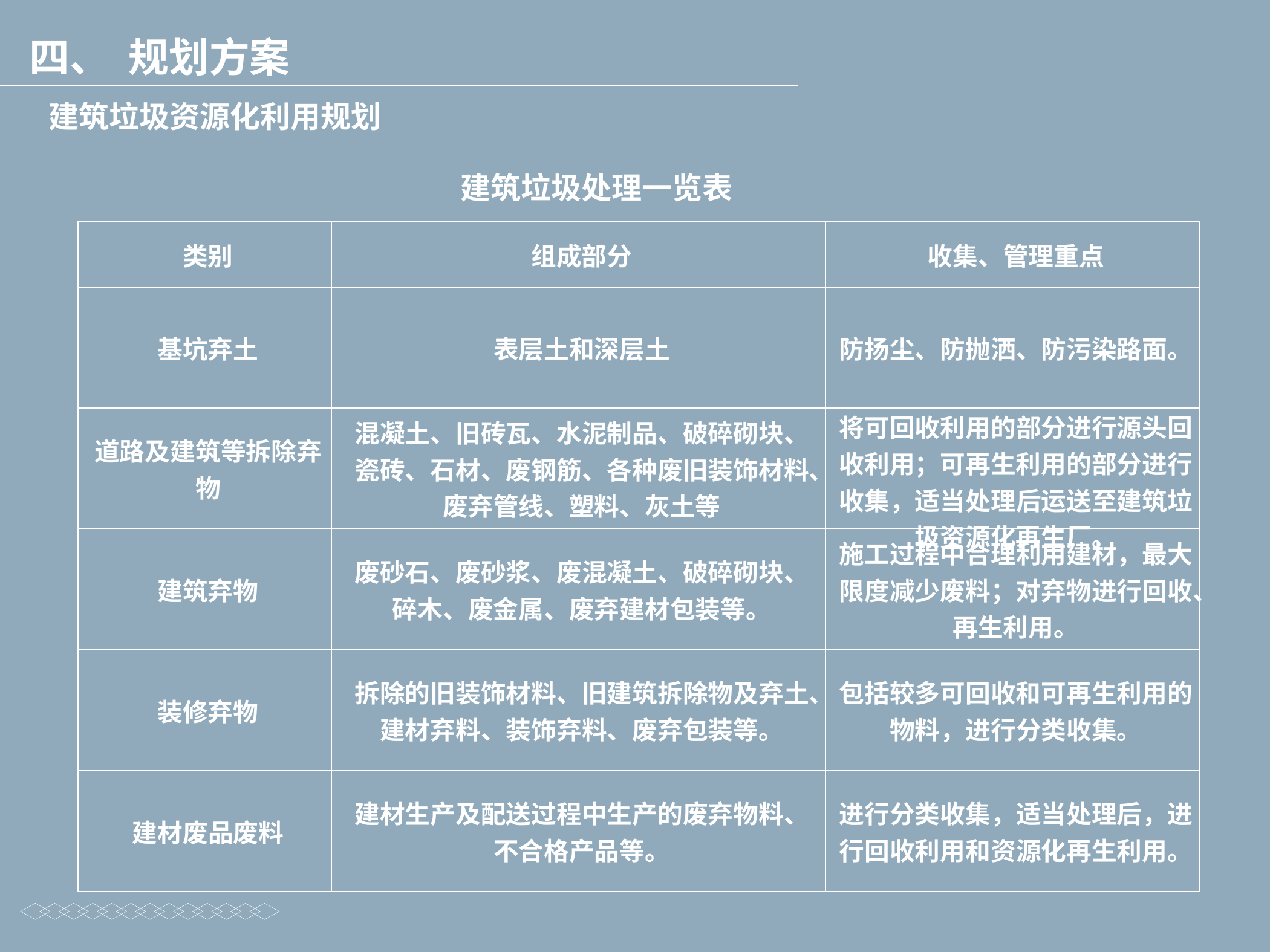

四、  规划方案
建筑垃圾资源化利用规划
建筑垃圾处理一览表
| 类别 | 组成部分 | 收集、管理重点 |
| --- | --- | --- |
| 基坑弃土 | 表层土和深层土 | 防扬尘、防抛洒、防污染路面。 |
| 道路及建筑等拆除弃物 | 混凝土、旧砖瓦、水泥制品、破碎砌块、瓷砖、石材、废钢筋、各种废旧装饰材料、废弃管线、塑料、灰土等 | 将可回收利用的部分进行源头回收利用；可再生利用的部分进行收集，适当处理后运送至建筑垃圾资源化再生厂。 |
| 建筑弃物 | 废砂石、废砂浆、废混凝土、破碎砌块、碎木、废金属、废弃建材包装等。 | 施工过程中合理利用建材，最大限度减少废料；对弃物进行回收、再生利用。 |
| 装修弃物 | 拆除的旧装饰材料、旧建筑拆除物及弃土、建材弃料、装饰弃料、废弃包装等。 | 包括较多可回收和可再生利用的物料，进行分类收集。 |
| 建材废品废料 | 建材生产及配送过程中生产的废弃物料、不合格产品等。 | 进行分类收集，适当处理后，进行回收利用和资源化再生利用。 |